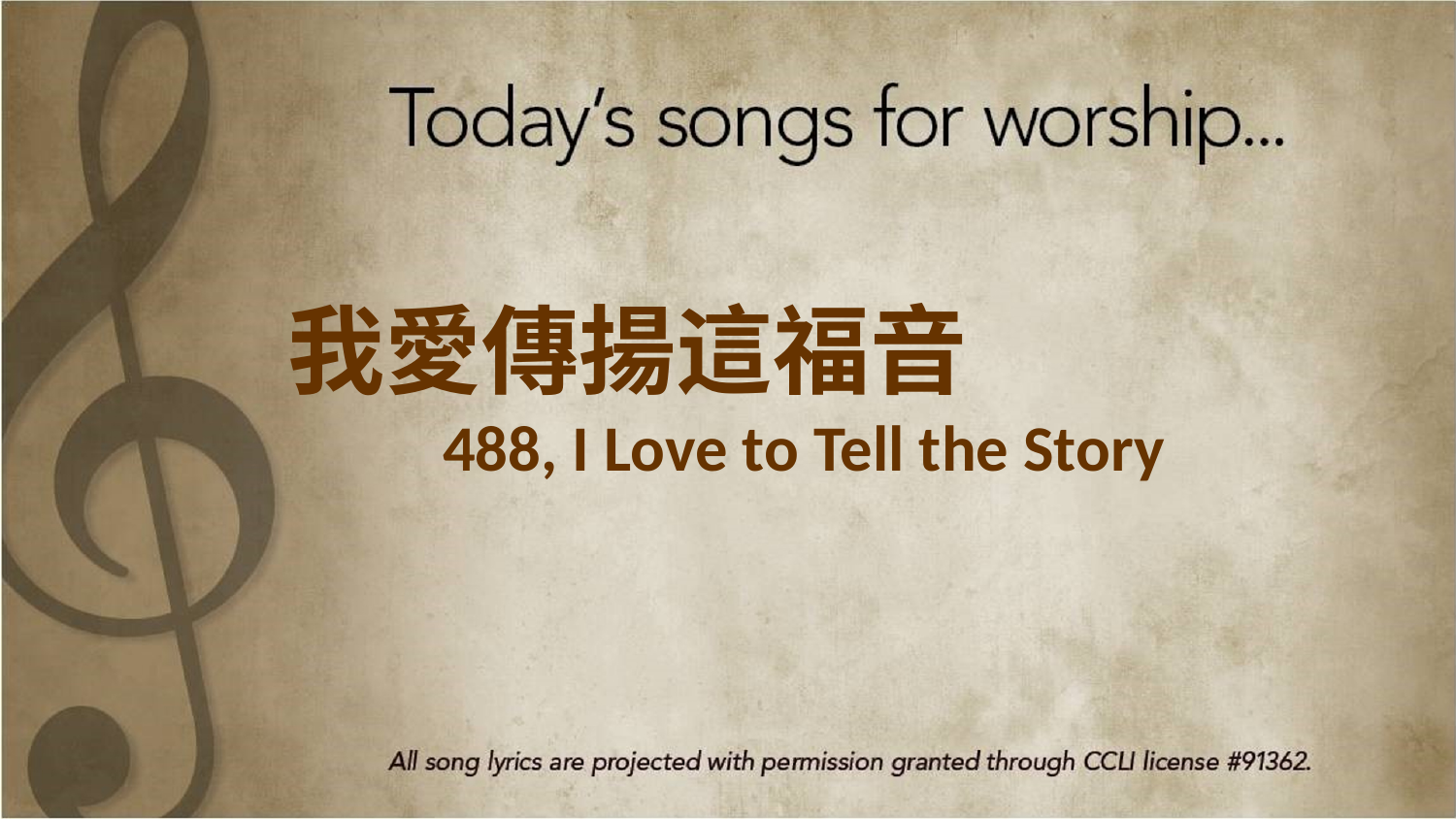

我愛傳揚這福音
488, I Love to Tell the Story